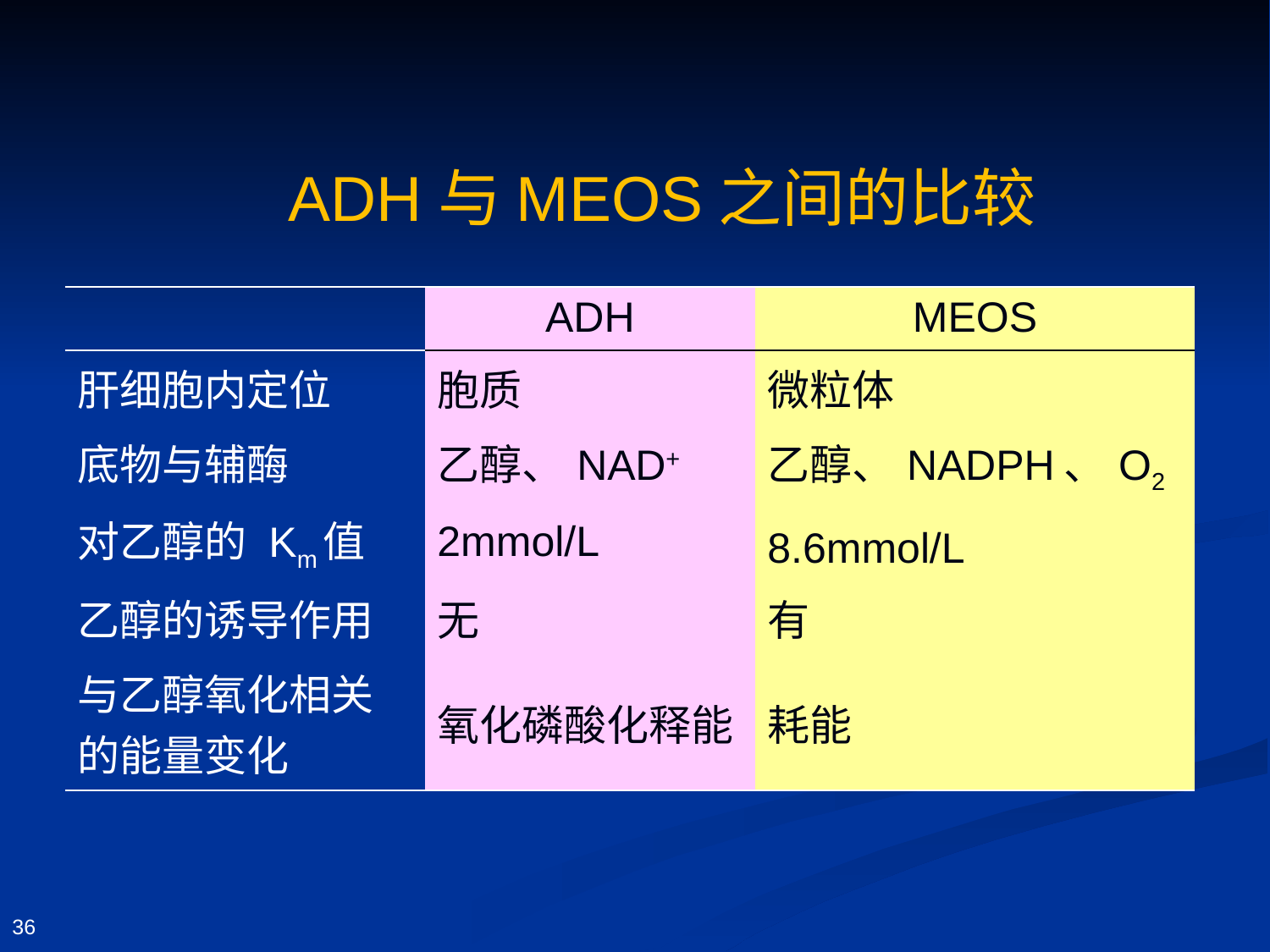

# ADH与MEOS之间的比较
|  | ADH | MEOS |
| --- | --- | --- |
| 肝细胞内定位 | 胞质 | 微粒体 |
| 底物与辅酶 | 乙醇、NAD+ | 乙醇、NADPH、O2 |
| 对乙醇的 Km值 | 2mmol/L | 8.6mmol/L |
| 乙醇的诱导作用 | 无 | 有 |
| 与乙醇氧化相关的能量变化 | 氧化磷酸化释能 | 耗能 |
36